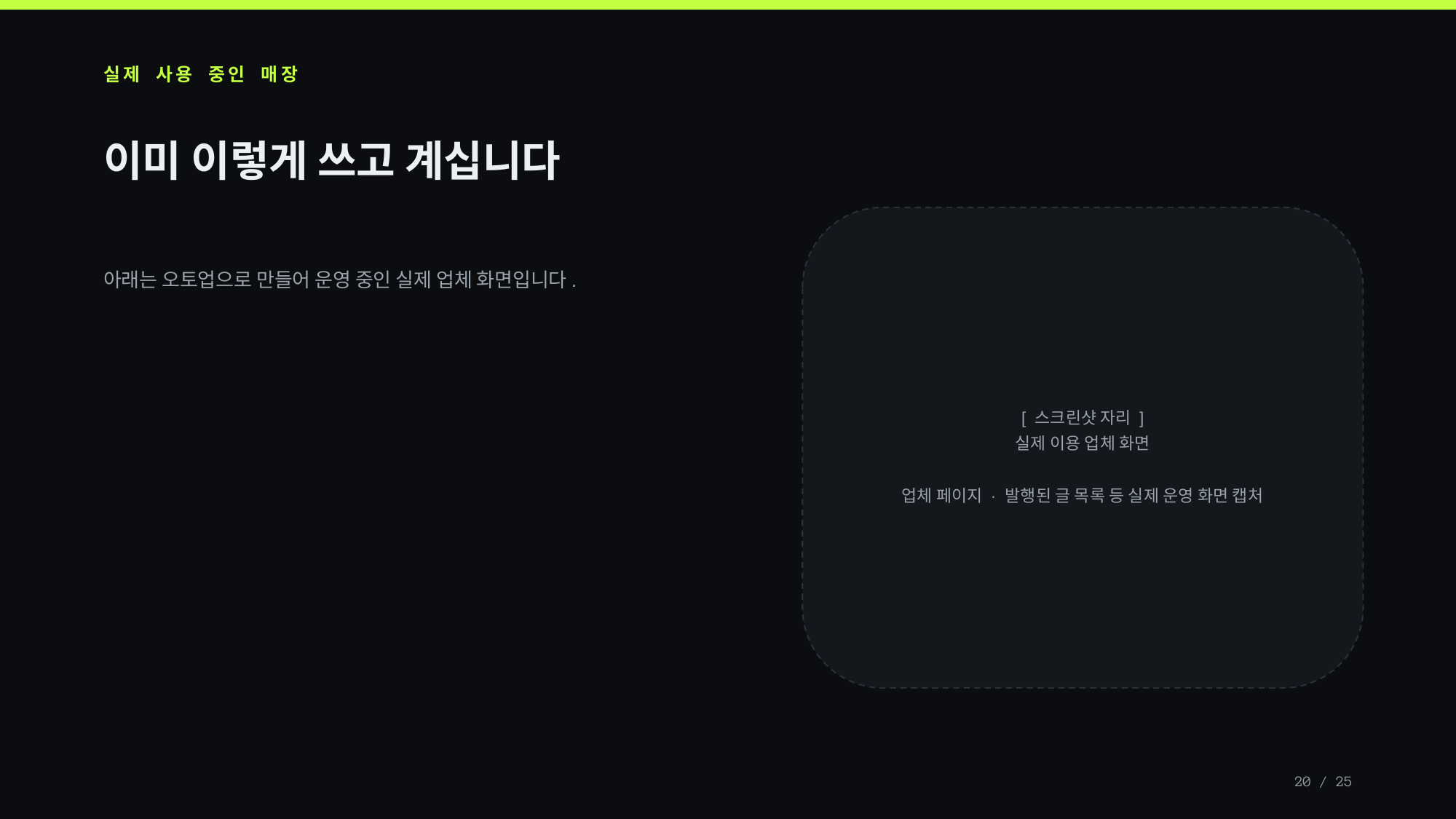

실제 사용 중인 매장
이미 이렇게 쓰고 계십니다

아래는 오토업으로 만들어 운영 중인 실제 업체 화면입니다.
[ 스크린샷 자리 ]
실제 이용 업체 화면

업체 페이지 · 발행된 글 목록 등 실제 운영 화면 캡처
20 / 25